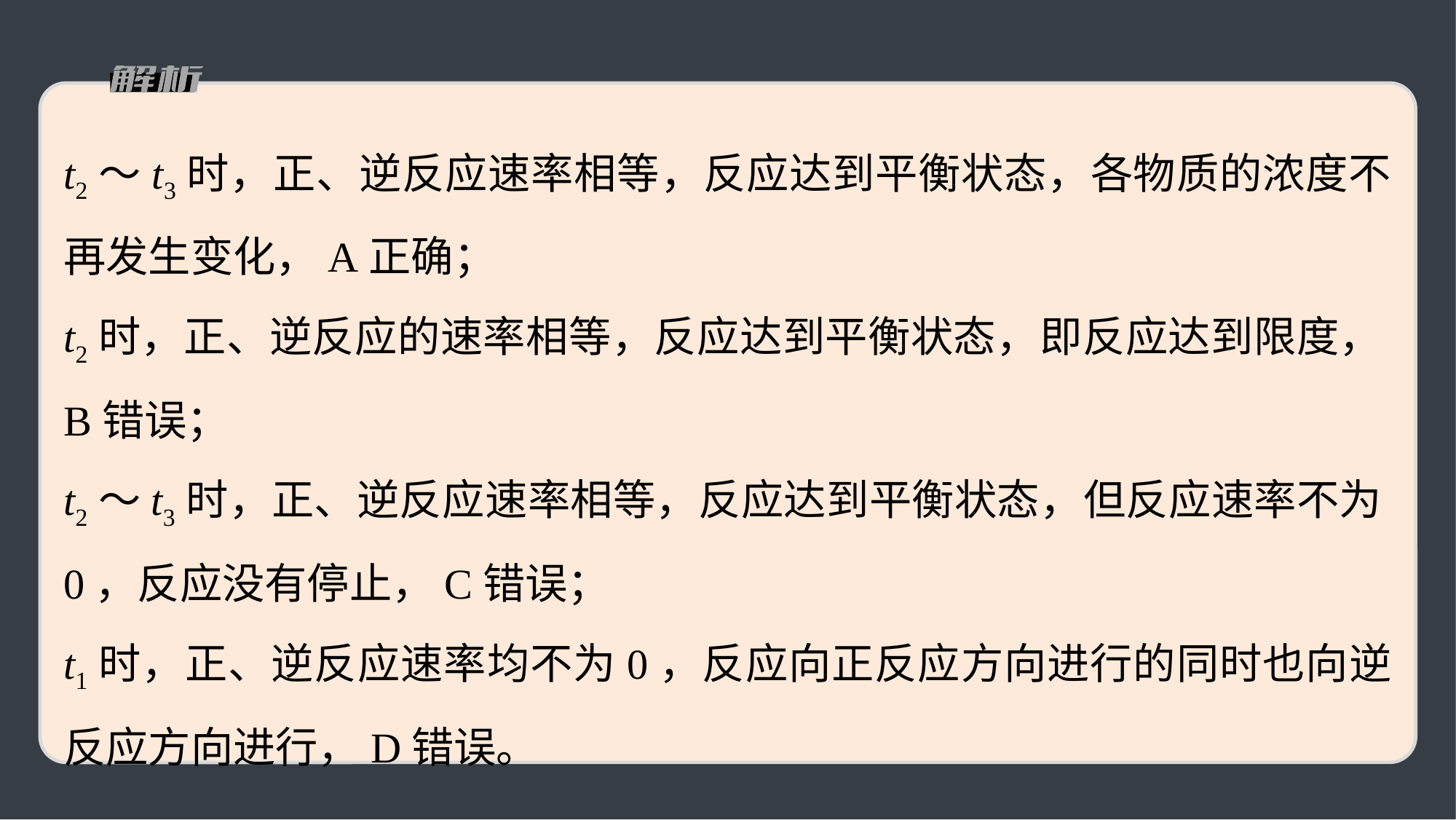

t2～t3时，正、逆反应速率相等，反应达到平衡状态，各物质的浓度不再发生变化，A正确；
t2时，正、逆反应的速率相等，反应达到平衡状态，即反应达到限度，B错误；
t2～t3时，正、逆反应速率相等，反应达到平衡状态，但反应速率不为0，反应没有停止，C错误；
t1时，正、逆反应速率均不为0，反应向正反应方向进行的同时也向逆反应方向进行，D错误。